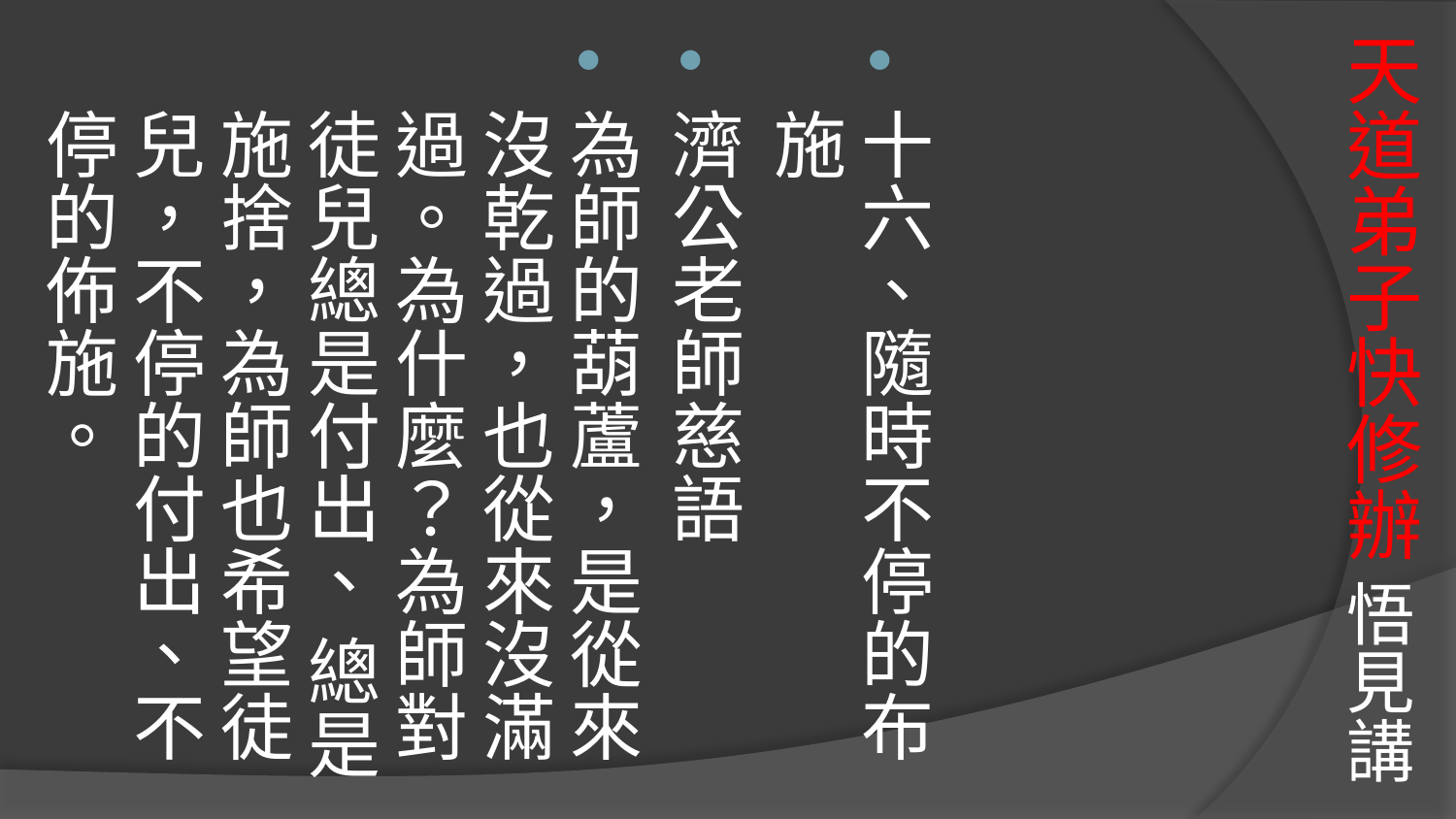

# 天道弟子快修辦 悟見講
十六、隨時不停的布施
濟公老師慈語
為師的葫蘆，是從來沒乾過，也從來沒滿過。為什麼？為師對徒兒總是付出、 總是施捨，為師也希望徒兒，不停的付出、不停的佈施。